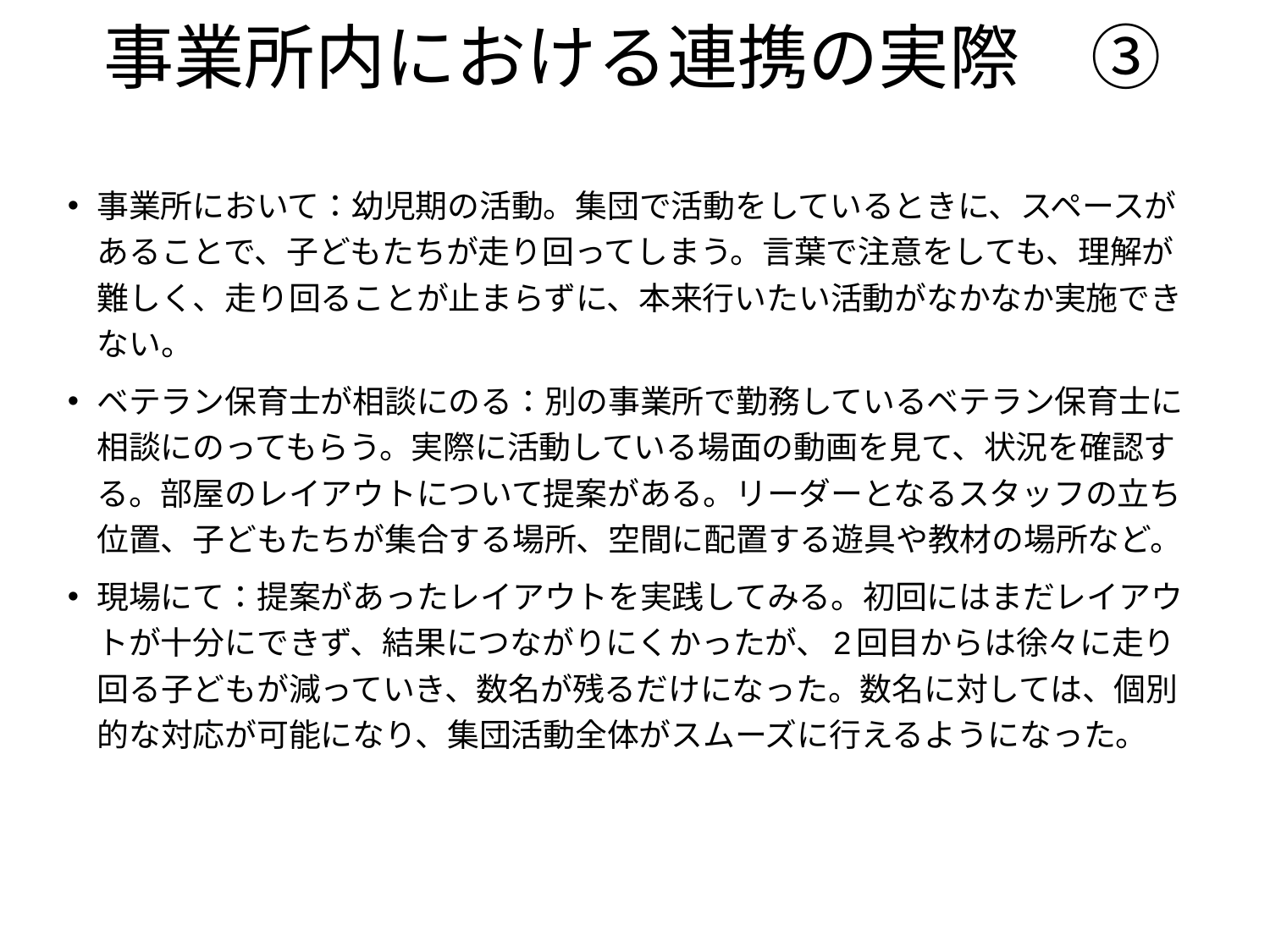

# 事業所内における連携の実際　③
事業所において：幼児期の活動。集団で活動をしているときに、スペースがあることで、子どもたちが走り回ってしまう。言葉で注意をしても、理解が難しく、走り回ることが止まらずに、本来行いたい活動がなかなか実施できない。
ベテラン保育士が相談にのる：別の事業所で勤務しているベテラン保育士に相談にのってもらう。実際に活動している場面の動画を見て、状況を確認する。部屋のレイアウトについて提案がある。リーダーとなるスタッフの立ち位置、子どもたちが集合する場所、空間に配置する遊具や教材の場所など。
現場にて：提案があったレイアウトを実践してみる。初回にはまだレイアウトが十分にできず、結果につながりにくかったが、2回目からは徐々に走り回る子どもが減っていき、数名が残るだけになった。数名に対しては、個別的な対応が可能になり、集団活動全体がスムーズに行えるようになった。